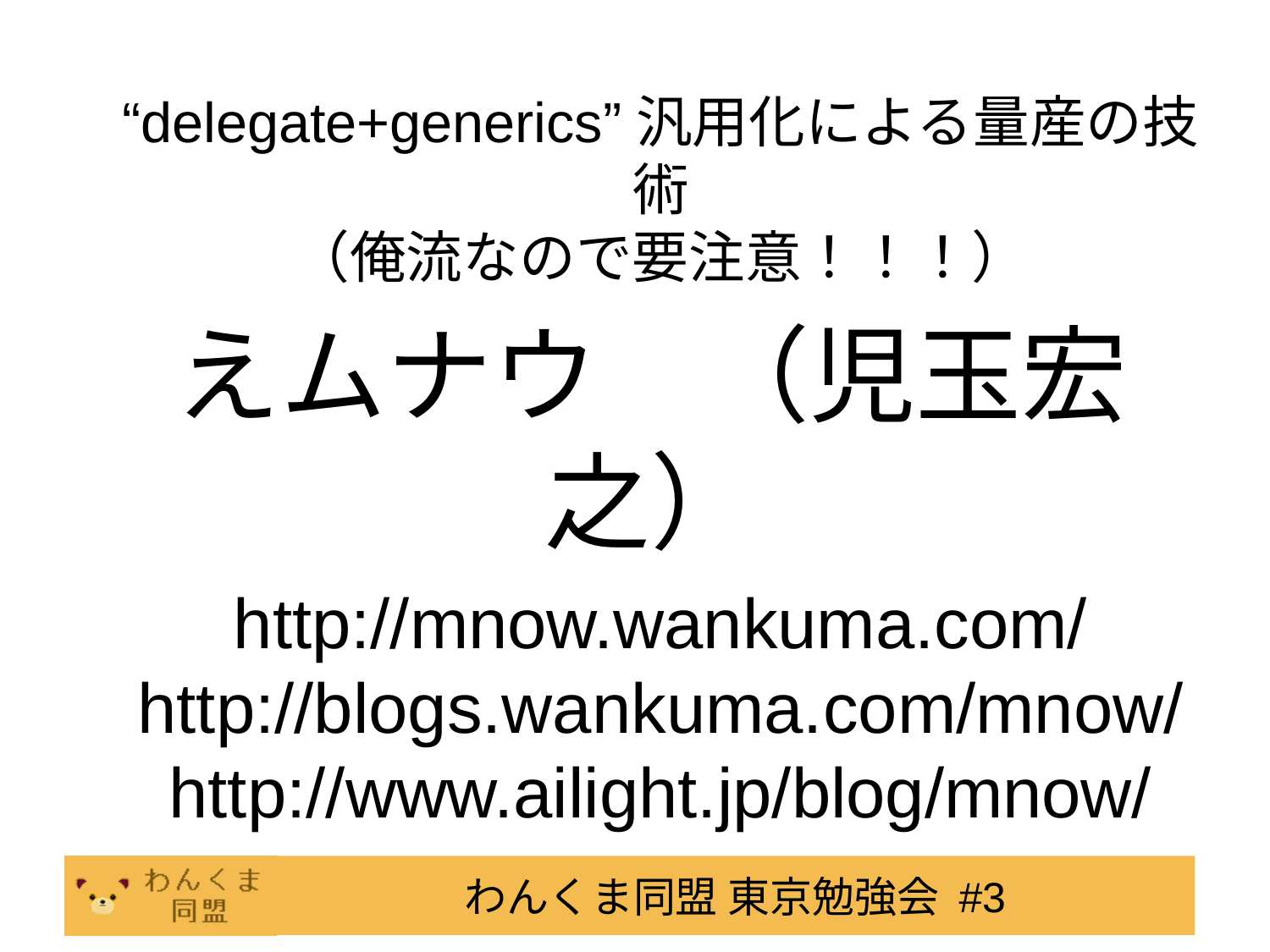

“delegate+generics”汎用化による量産の技術
（俺流なので要注意！！！）
# えムナウ　（児玉宏之）
http://mnow.wankuma.com/
http://blogs.wankuma.com/mnow/
http://www.ailight.jp/blog/mnow/